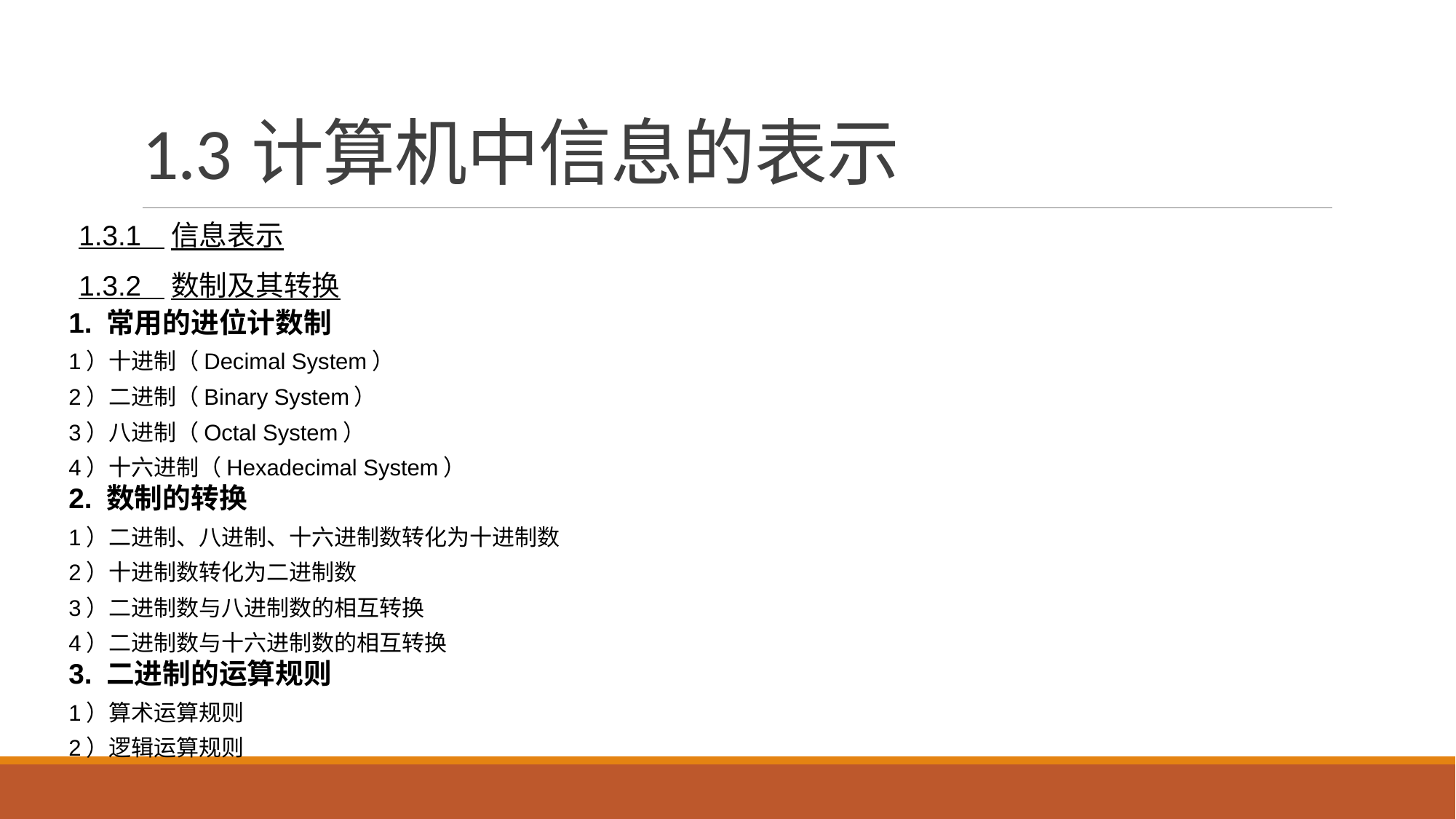

# 1.3	计算机中信息的表示
1.3.1   信息表示
1.3.2   数制及其转换
1. 常用的进位计数制
1）十进制（Decimal System）
2）二进制（Binary System）
3）八进制（Octal System）
4）十六进制（Hexadecimal System）
2. 数制的转换
1）二进制、八进制、十六进制数转化为十进制数
2）十进制数转化为二进制数
3）二进制数与八进制数的相互转换
4）二进制数与十六进制数的相互转换
3. 二进制的运算规则
1）算术运算规则
2）逻辑运算规则